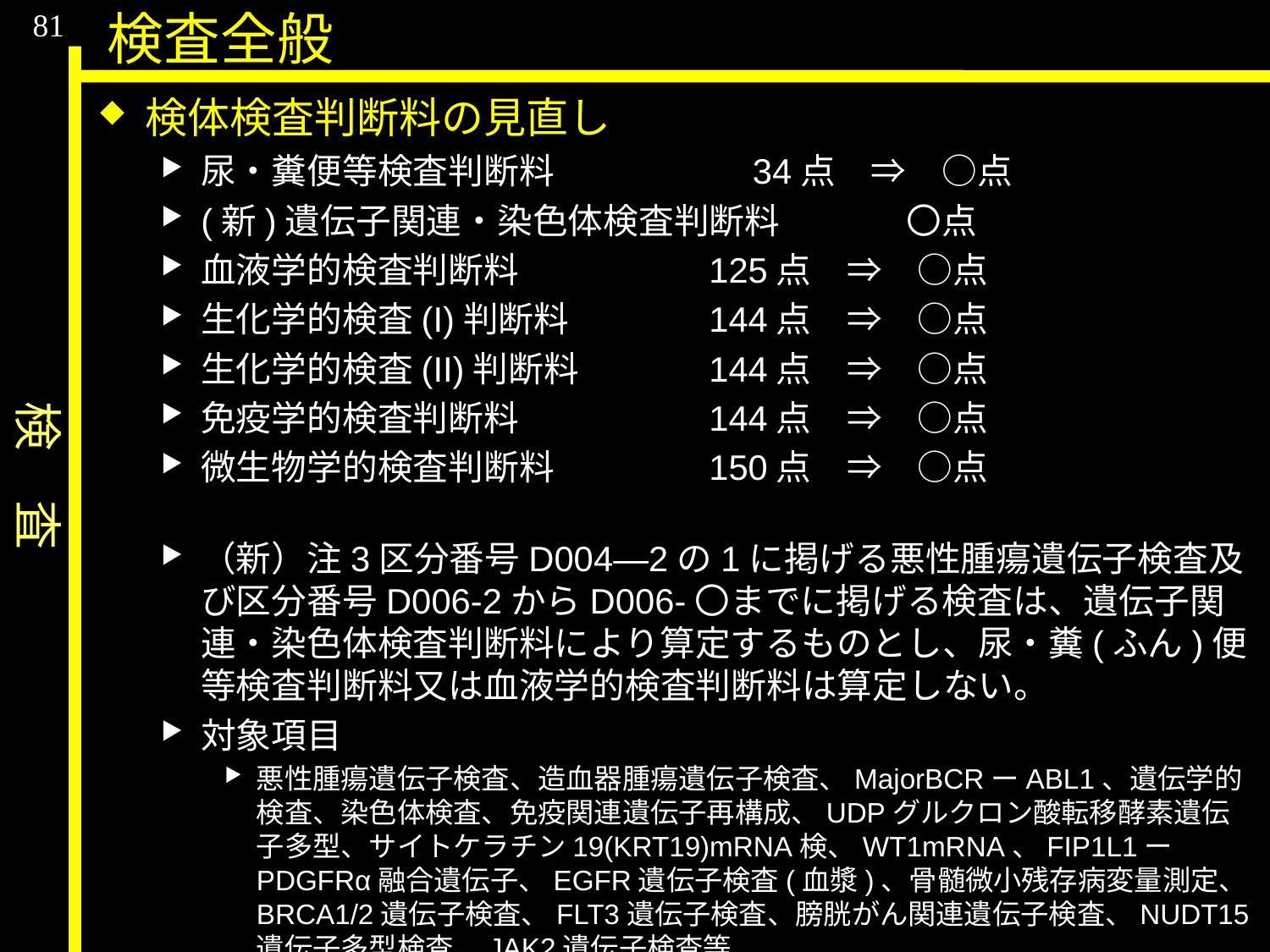

検　査
81
検査全般

検体検査判断料の見直し
尿・糞便等検査判断料		　34点　⇒　○点
(新)遺伝子関連・染色体検査判断料	　　〇点
血液学的検査判断料		125点　⇒　○点
生化学的検査(I)判断料		144点　⇒　○点
生化学的検査(II)判断料		144点　⇒　○点
免疫学的検査判断料		144点　⇒　○点
微生物学的検査判断料		150点　⇒　○点

（新）注3区分番号D004―2の1に掲げる悪性腫瘍遺伝子検査及び区分番号D006-2からD006-〇までに掲げる検査は、遺伝子関連・染色体検査判断料により算定するものとし、尿・糞(ふん)便等検査判断料又は血液学的検査判断料は算定しない。
対象項目
悪性腫瘍遺伝子検査、造血器腫瘍遺伝子検査、MajorBCRーABL1、遺伝学的検査、染色体検査、免疫関連遺伝子再構成、UDPグルクロン酸転移酵素遺伝子多型、サイトケラチン19(KRT19)mRNA検、WT1mRNA、FIP1L1ーPDGFRα融合遺伝子、EGFR遺伝子検査(血漿)、骨髄微小残存病変量測定、BRCA1/2遺伝子検査、FLT3遺伝子検査、膀胱がん関連遺伝子検査、NUDT15遺伝子多型検査、JAK2遺伝子検査等